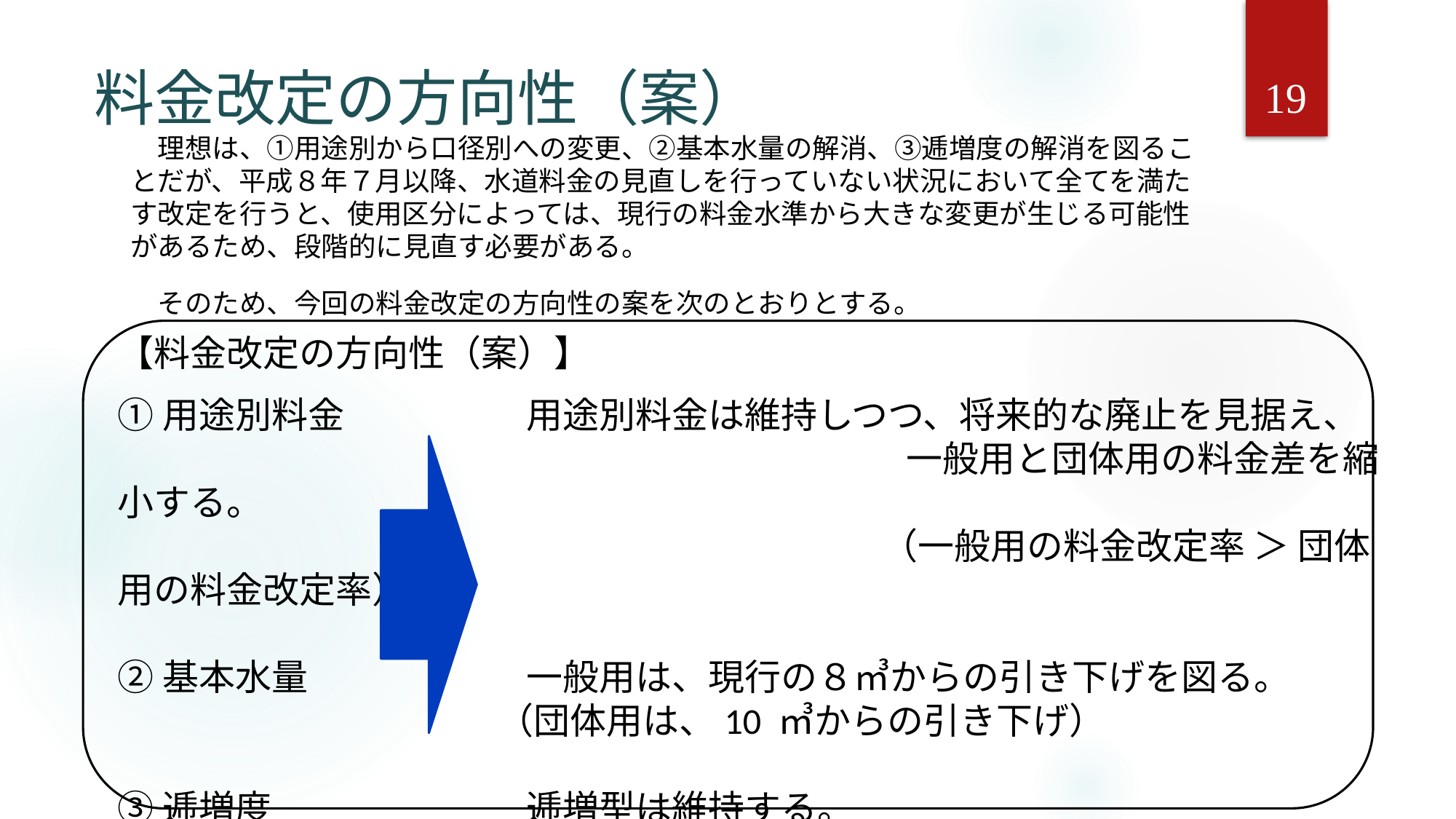

料金改定の方向性（案）
19
　理想は、①用途別から口径別への変更、②基本水量の解消、③逓増度の解消を図ることだが、平成８年７月以降、水道料金の見直しを行っていない状況において全てを満たす改定を行うと、使用区分によっては、現行の料金水準から大きな変更が生じる可能性があるため、段階的に見直す必要がある。
　そのため、今回の料金改定の方向性の案を次のとおりとする。

【料金改定の方向性（案）】
①用途別料金　　　　　用途別料金は維持しつつ、将来的な廃止を見据え、
							  一般用と団体用の料金差を縮小する。
							（一般用の料金改定率 ＞ 団体用の料金改定率）

②基本水量　　　　　　一般用は、現行の８㎥からの引き下げを図る。
　　　　　　　　　　  （団体用は、10 ㎥からの引き下げ）

③逓増度　　　　　　　逓増型は維持する。